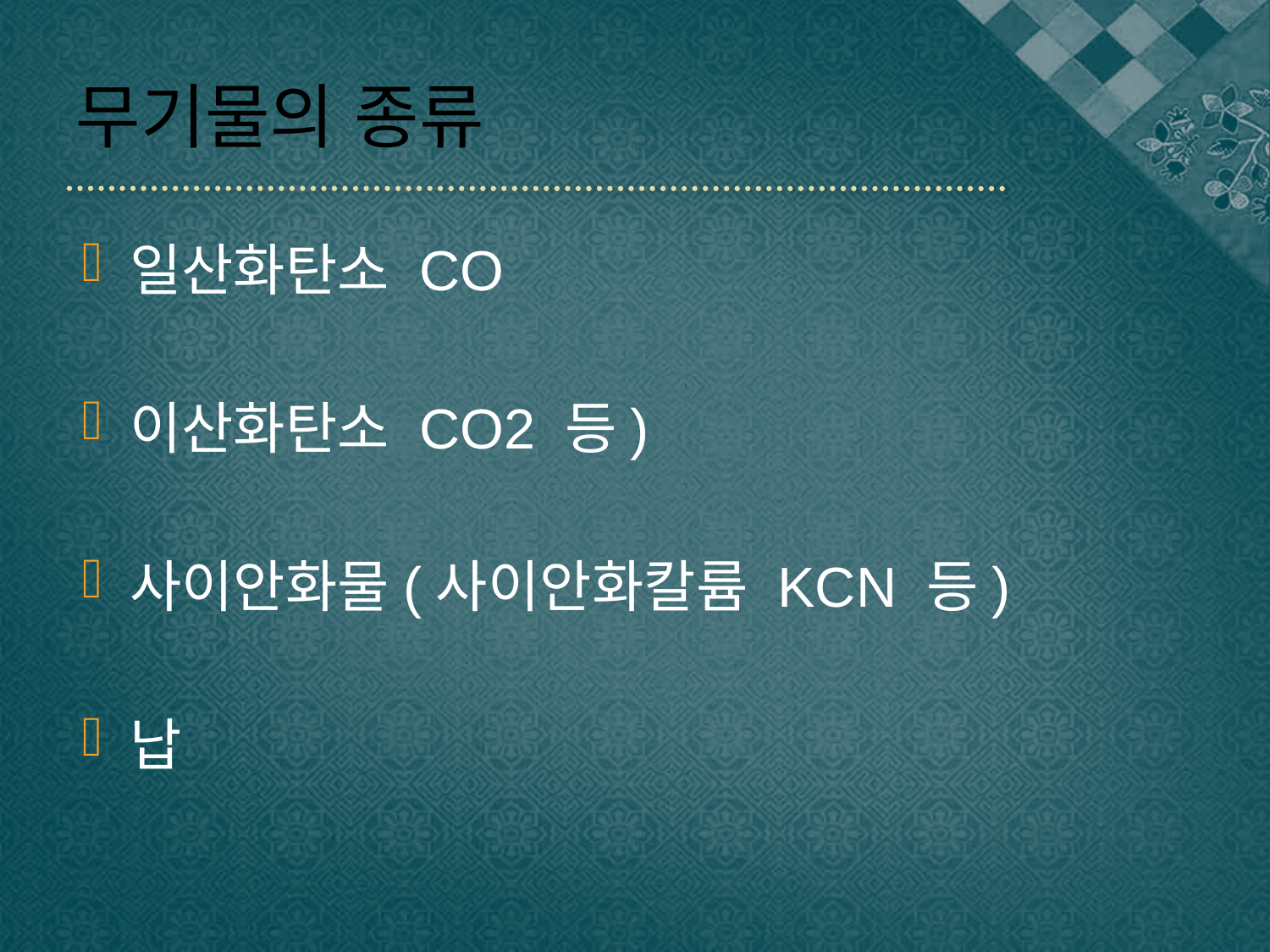

# 무기물의 종류
일산화탄소 CO

이산화탄소 CO2 등)

사이안화물(사이안화칼륨 KCN 등)

납